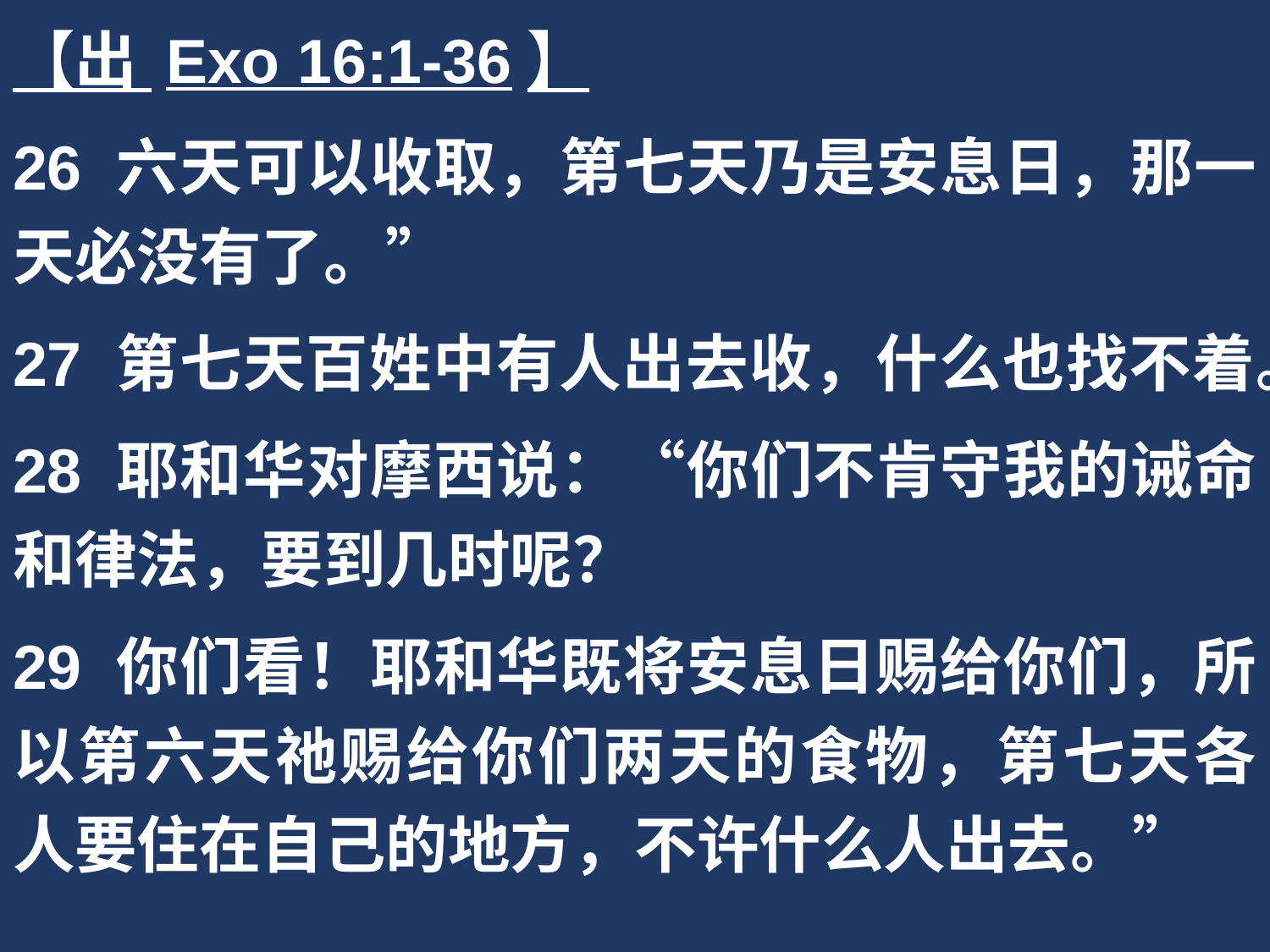

【出 Exo 16:1-36】
26 六天可以收取，第七天乃是安息日，那一天必没有了。”
27 第七天百姓中有人出去收，什么也找不着。
28 耶和华对摩西说：“你们不肯守我的诫命和律法，要到几时呢？
29 你们看！耶和华既将安息日赐给你们，所以第六天祂赐给你们两天的食物，第七天各人要住在自己的地方，不许什么人出去。”